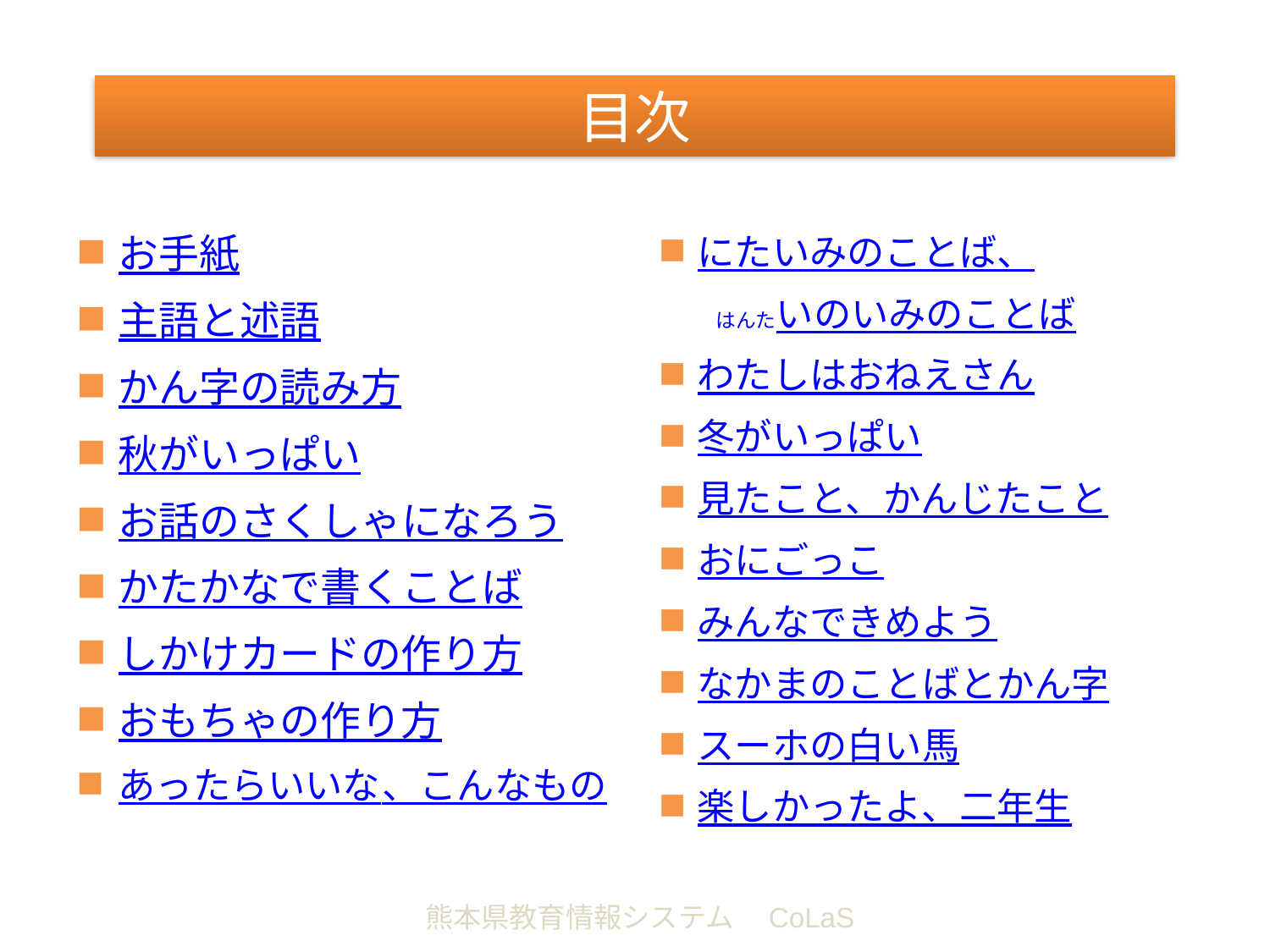

#
目次
お手紙
主語と述語
かん字の読み方
秋がいっぱい
お話のさくしゃになろう
かたかなで書くことば
しかけカードの作り方
おもちゃの作り方
あったらいいな、こんなもの

にたいみのことば、
　　はんたいのいみのことば
わたしはおねえさん
冬がいっぱい
見たこと、かんじたこと
おにごっこ
みんなできめよう
なかまのことばとかん字
スーホの白い馬
楽しかったよ、二年生